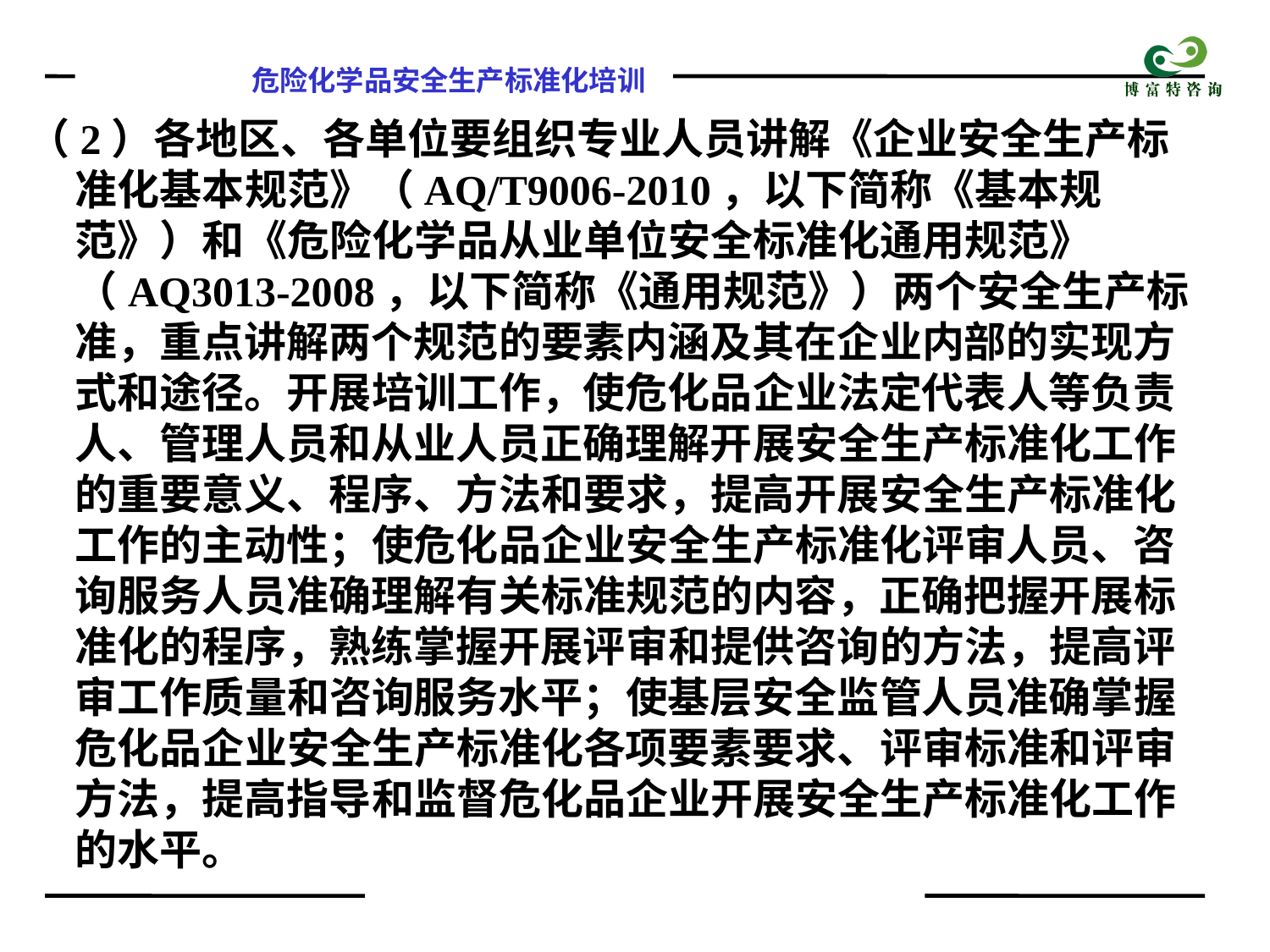

（2）各地区、各单位要组织专业人员讲解《企业安全生产标准化基本规范》（AQ/T9006-2010，以下简称《基本规范》）和《危险化学品从业单位安全标准化通用规范》（AQ3013-2008，以下简称《通用规范》）两个安全生产标准，重点讲解两个规范的要素内涵及其在企业内部的实现方式和途径。开展培训工作，使危化品企业法定代表人等负责人、管理人员和从业人员正确理解开展安全生产标准化工作的重要意义、程序、方法和要求，提高开展安全生产标准化工作的主动性；使危化品企业安全生产标准化评审人员、咨询服务人员准确理解有关标准规范的内容，正确把握开展标准化的程序，熟练掌握开展评审和提供咨询的方法，提高评审工作质量和咨询服务水平；使基层安全监管人员准确掌握危化品企业安全生产标准化各项要素要求、评审标准和评审方法，提高指导和监督危化品企业开展安全生产标准化工作的水平。